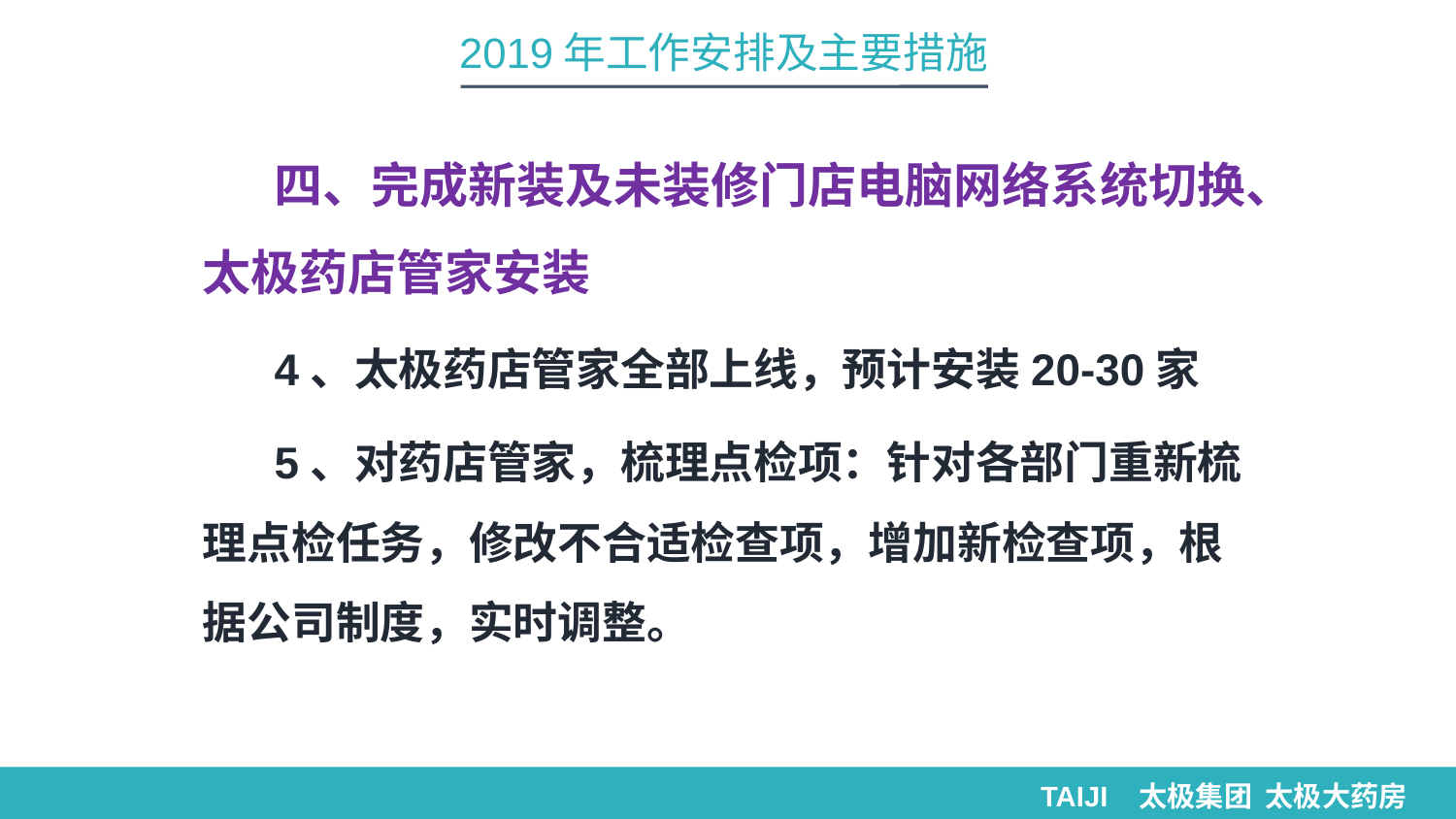

2019年工作安排及主要措施
四、完成新装及未装修门店电脑网络系统切换、太极药店管家安装
4、太极药店管家全部上线，预计安装20-30家
5、对药店管家，梳理点检项：针对各部门重新梳理点检任务，修改不合适检查项，增加新检查项，根据公司制度，实时调整。

TAIJI   太极集团  太极大药房